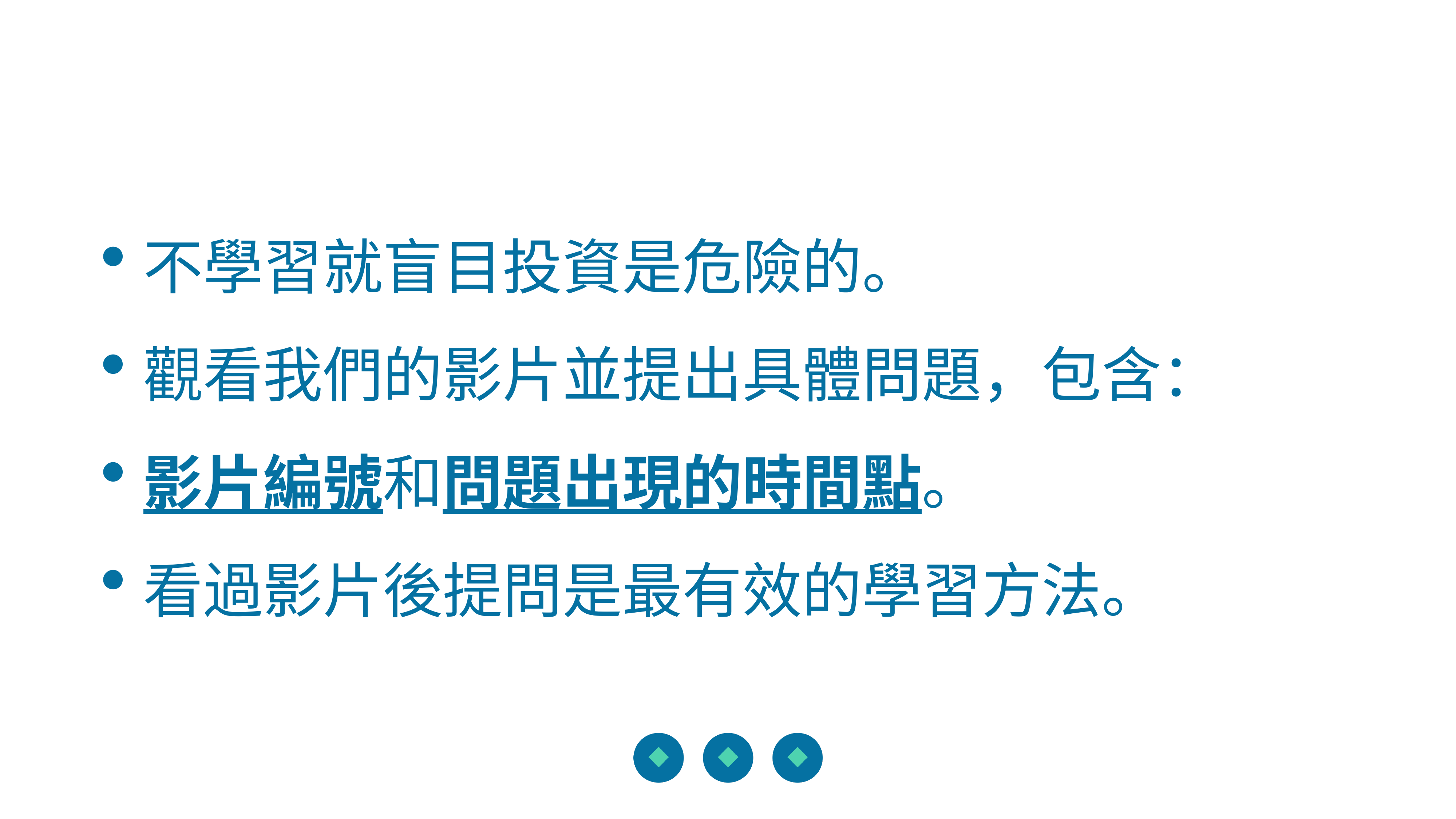

不學習就盲目投資是危險的。
觀看我們的影片並提出具體問題，包含：
影片編號和問題出現的時間點。
看過影片後提問是最有效的學習方法。